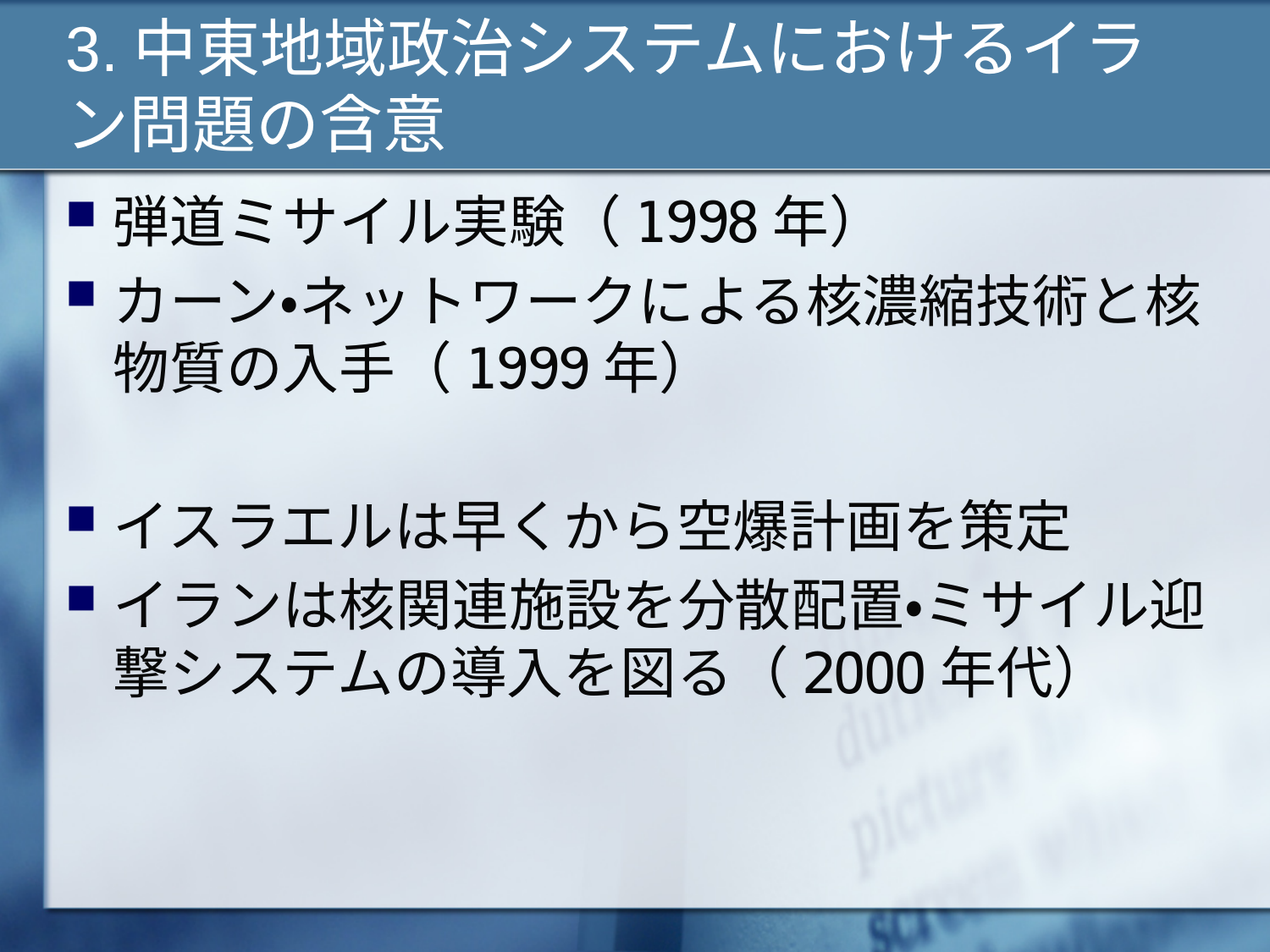

# 3.中東地域政治システムにおけるイラン問題の含意
弾道ミサイル実験（1998年）
カーン・ネットワークによる核濃縮技術と核物質の入手（1999年）

イスラエルは早くから空爆計画を策定
イランは核関連施設を分散配置・ミサイル迎撃システムの導入を図る（2000年代）